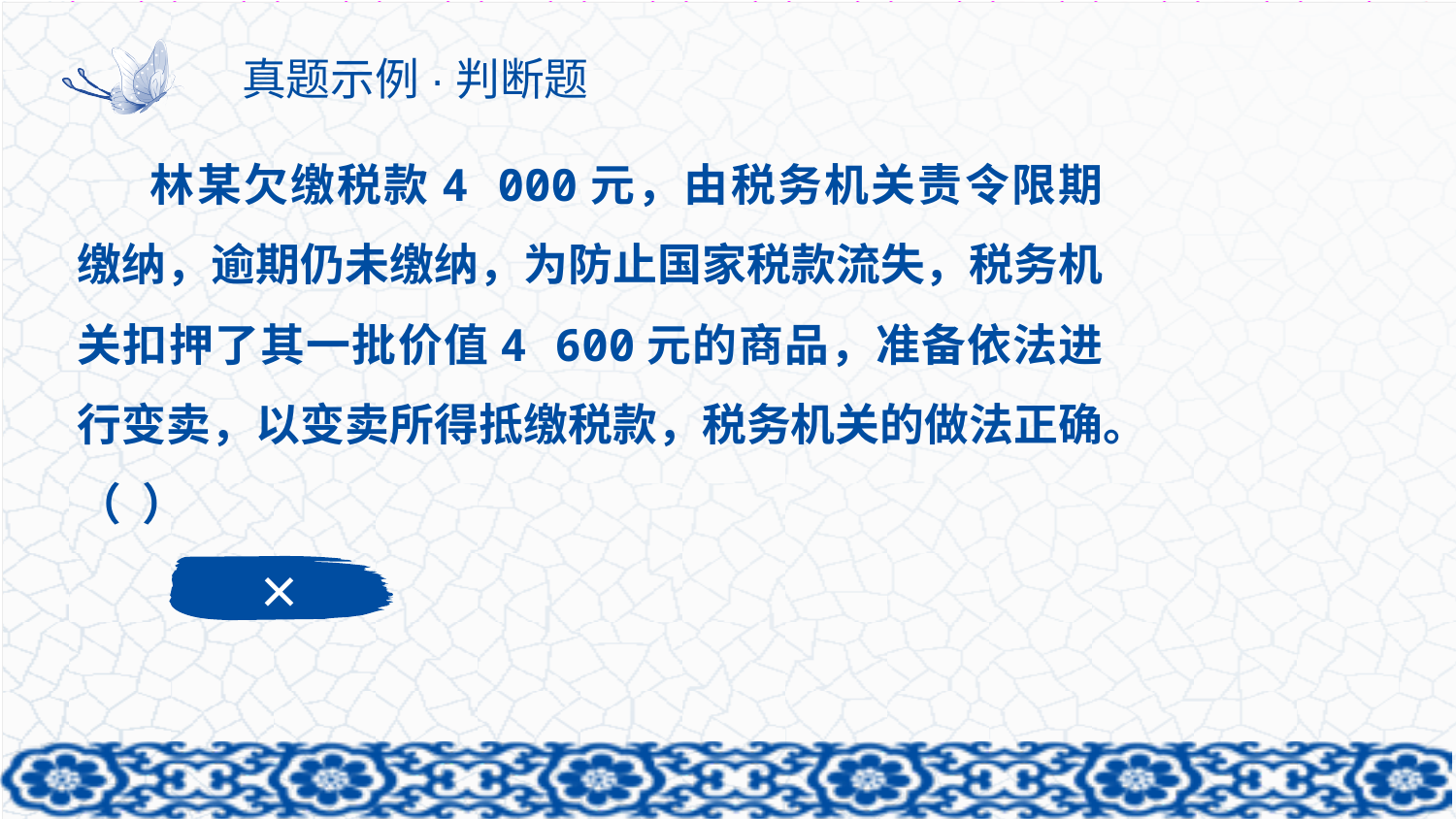

# 真题示例·判断题
林某欠缴税款4 000元，由税务机关责令限期缴纳，逾期仍未缴纳，为防止国家税款流失，税务机关扣押了其一批价值4 600元的商品，准备依法进行变卖，以变卖所得抵缴税款，税务机关的做法正确。（  ）

×